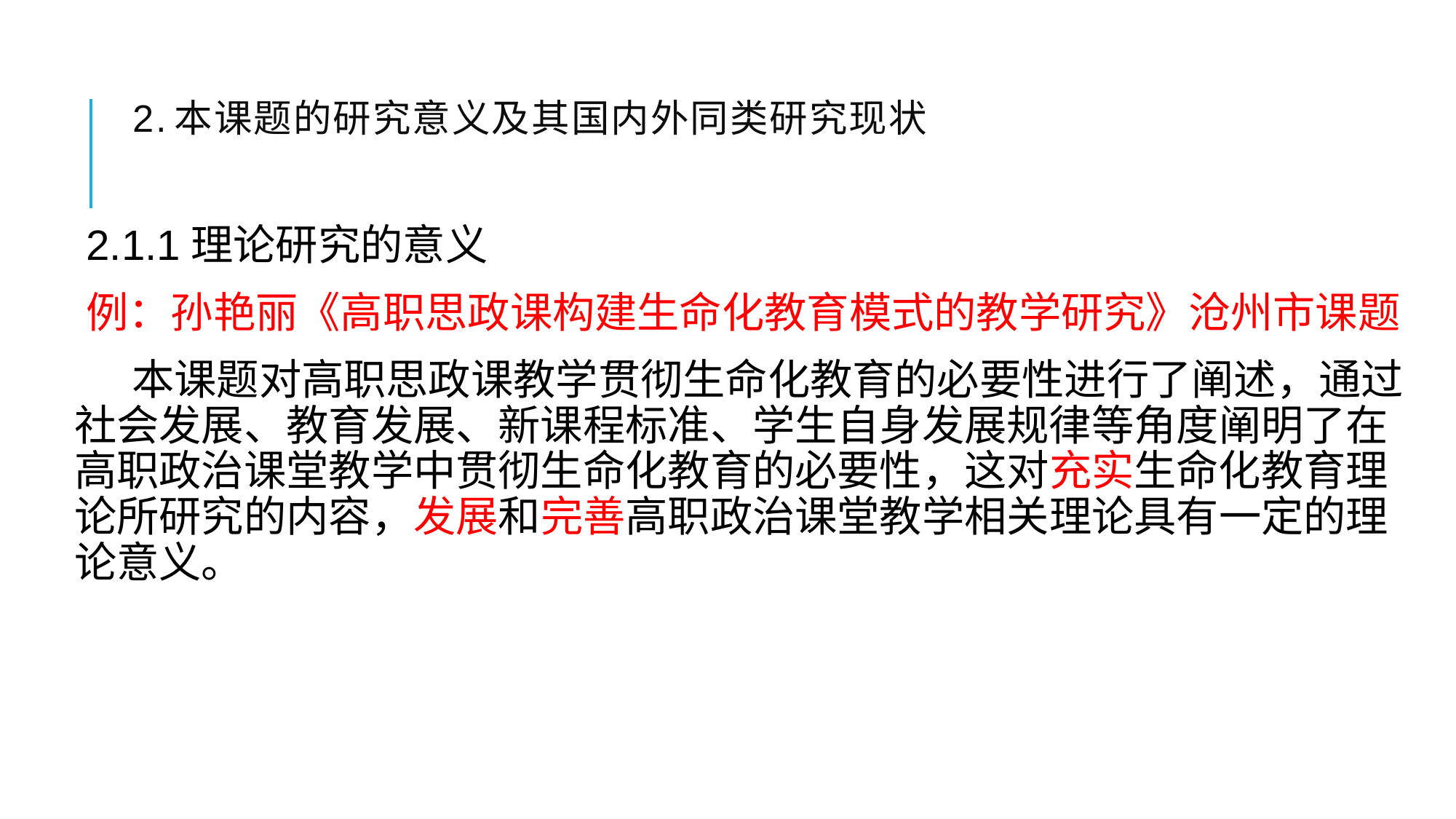

# 2.本课题的研究意义及其国内外同类研究现状
2.1.1理论研究的意义
例：孙艳丽《高职思政课构建生命化教育模式的教学研究》沧州市课题
     本课题对高职思政课教学贯彻生命化教育的必要性进行了阐述，通过社会发展、教育发展、新课程标准、学生自身发展规律等角度阐明了在高职政治课堂教学中贯彻生命化教育的必要性，这对充实生命化教育理论所研究的内容，发展和完善高职政治课堂教学相关理论具有一定的理论意义。